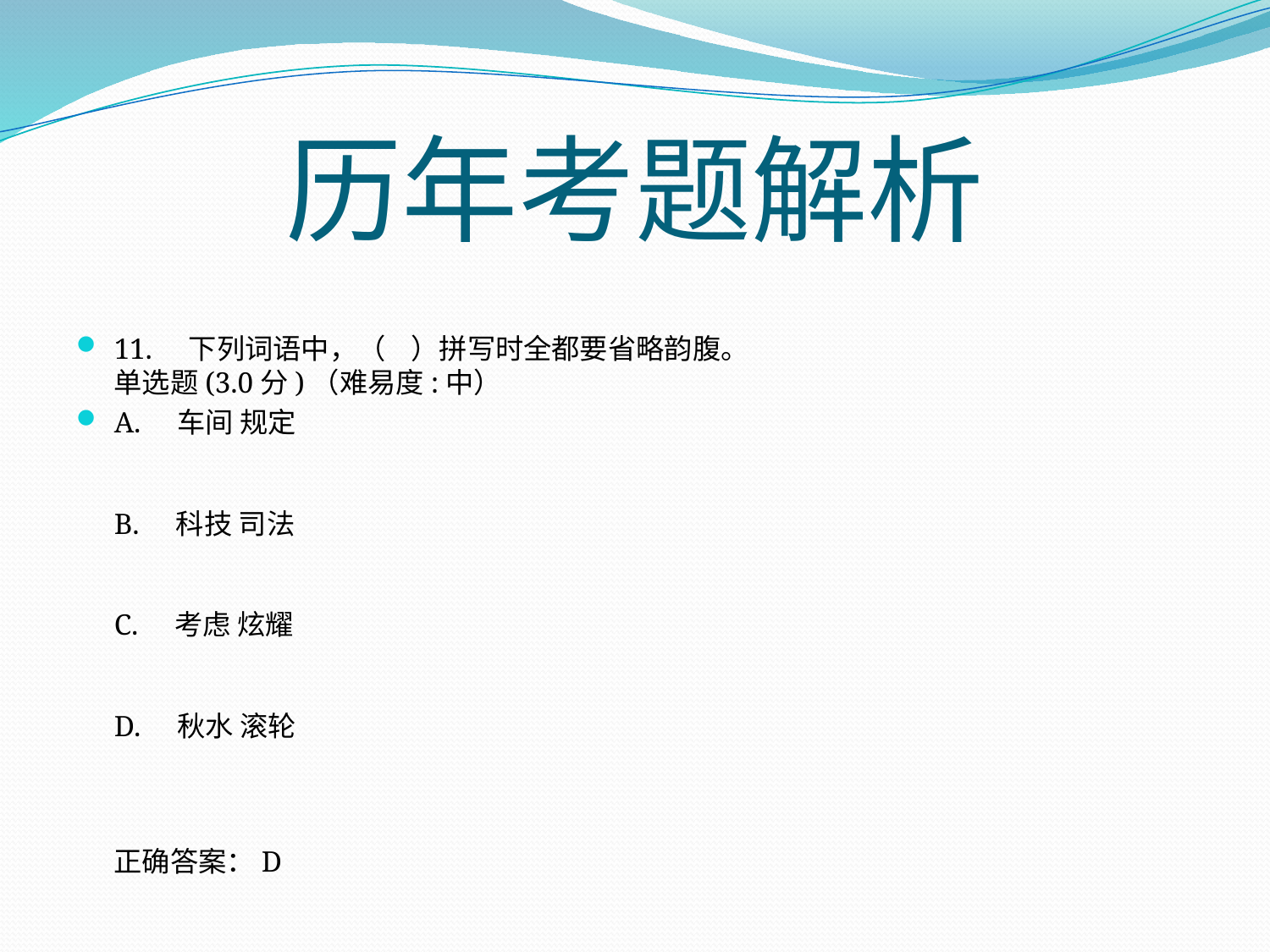

# 历年考题解析

11.    下列词语中，（    ）拼写时全都要省略韵腹。
单选题(3.0分)（难易度:中）
A.    车间 规定
B.    科技 司法
C.    考虑 炫耀
D.    秋水 滚轮
正确答案：D